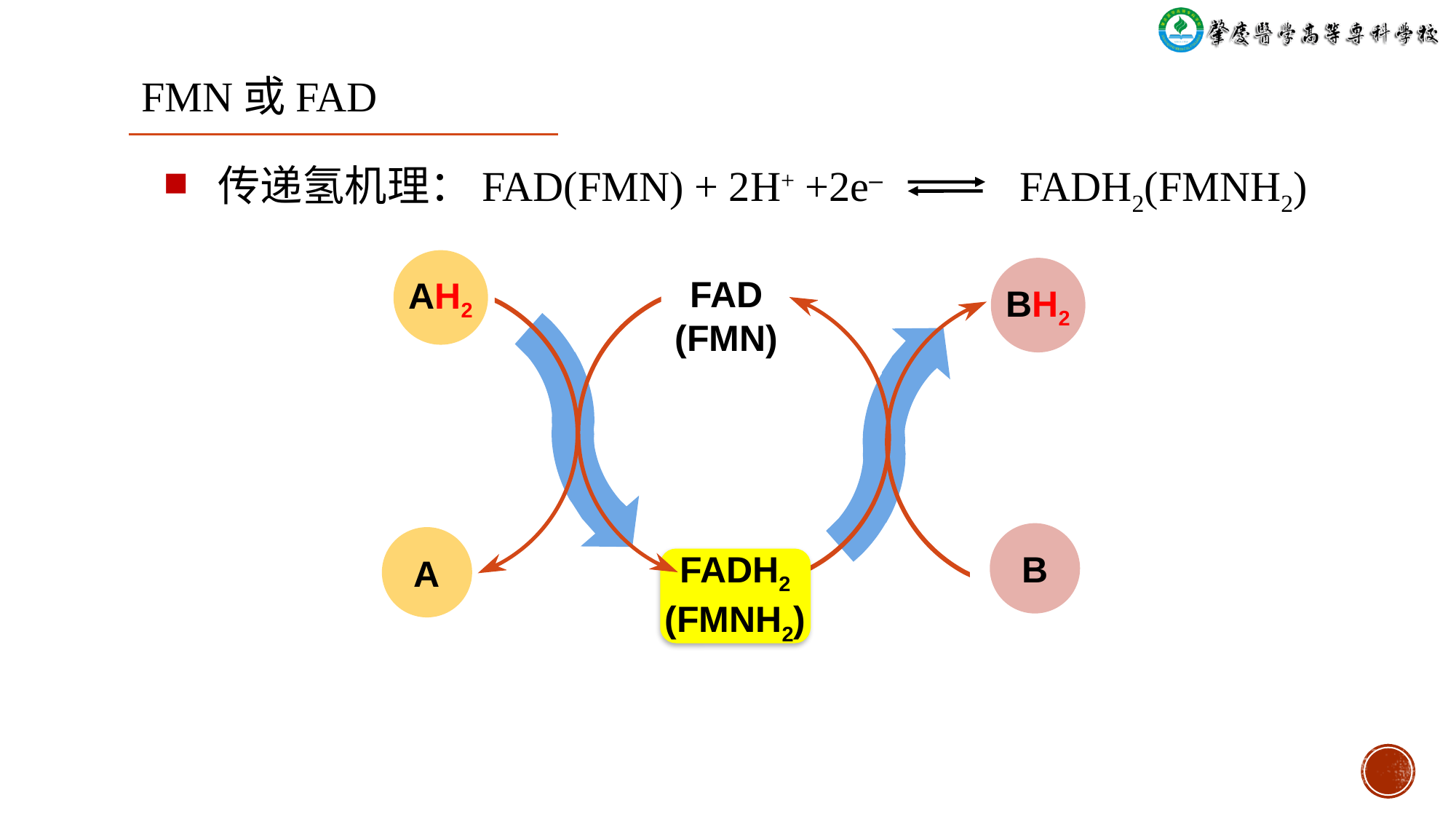

FMN或FAD
传递氢机理：FAD(FMN) + 2H+ +2e‒             FADH2(FMNH2)

AH2
BH2
FAD
(FMN)

B
A
FADH2
(FMNH2)